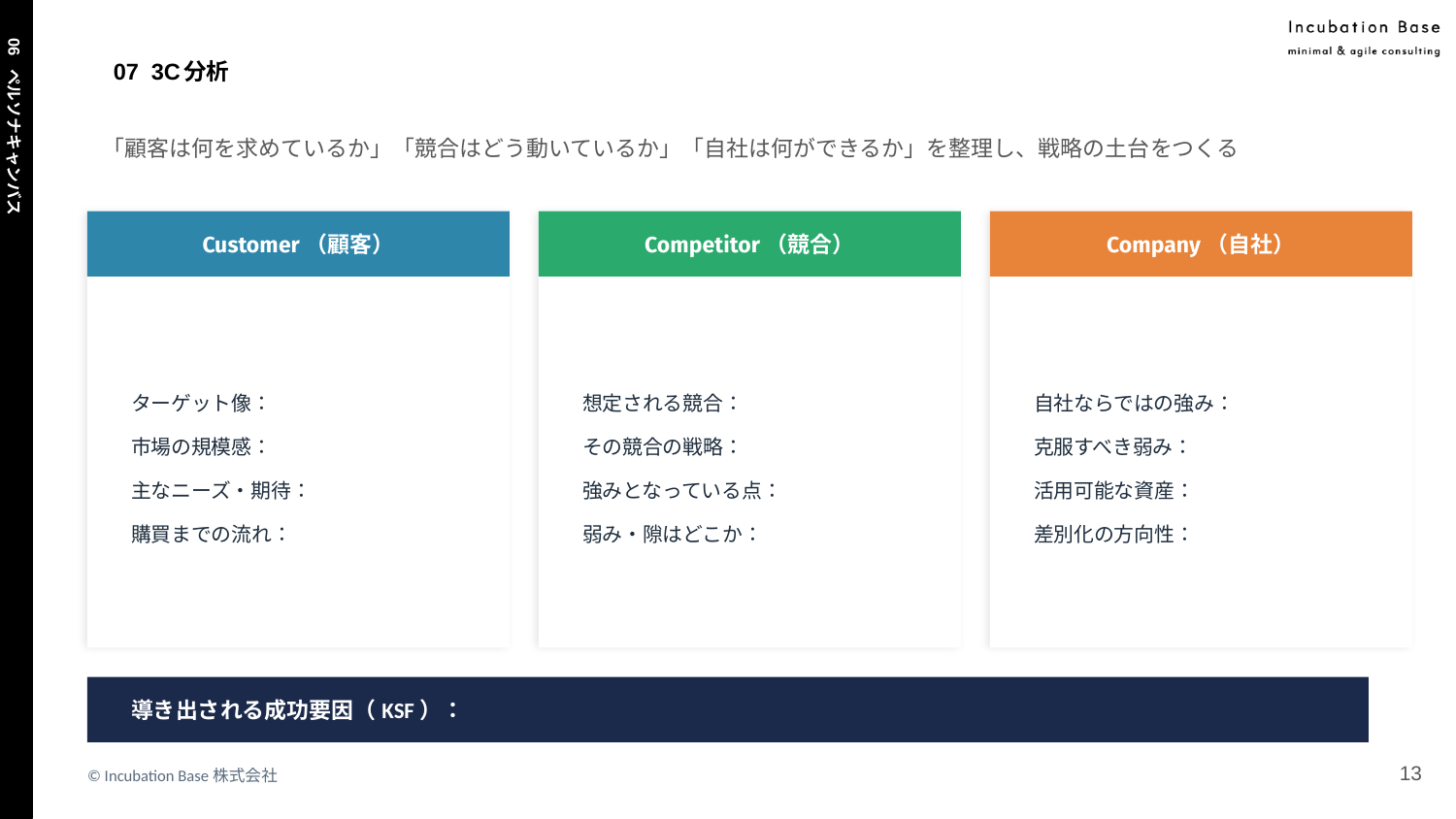

# 07  3C分析
「顧客は何を求めているか」「競合はどう動いているか」「自社は何ができるか」を整理し、戦略の土台をつくる

Customer（顧客）

Competitor（競合）

Company（自社）
ターゲット像：
市場の規模感：
主なニーズ・期待：
購買までの流れ：
想定される競合：
その競合の戦略：
強みとなっている点：
弱み・隙はどこか：
自社ならではの強み：
克服すべき弱み：
活用可能な資産：
差別化の方向性：
06  ペルソナキャンバス

導き出される成功要因（KSF）：
13
© Incubation Base株式会社